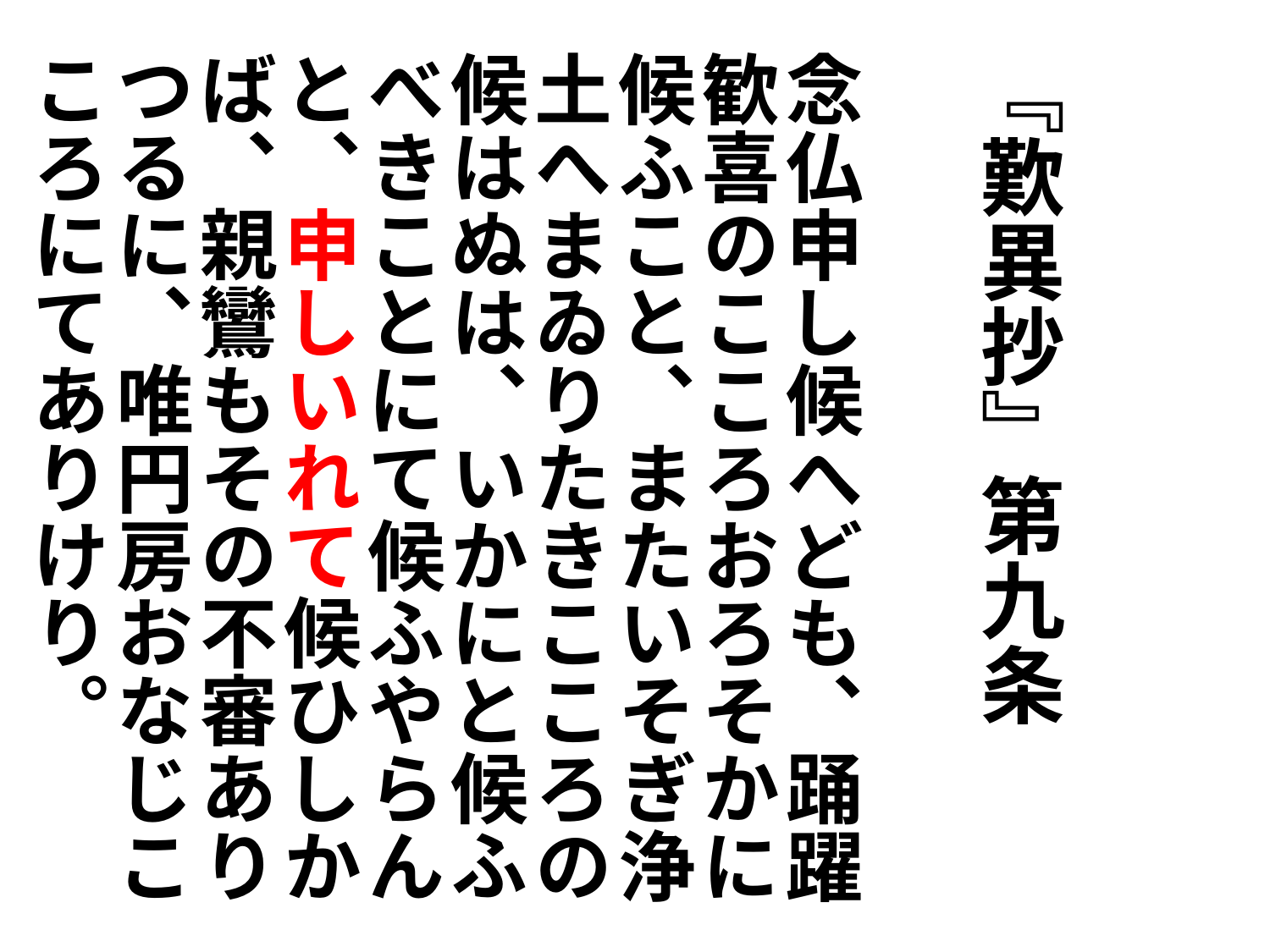

『歎異抄』第九条

念仏申し候へども、踊躍歓喜のこころおろそかに候ふこと、またいそぎ浄土へまゐりたきこころの候はぬは、いかにと候ふべきことにて候ふやらんと、申しいれて候ひしかば、親鸞もその不審ありつるに、唯円房おなじこころにてありけり。